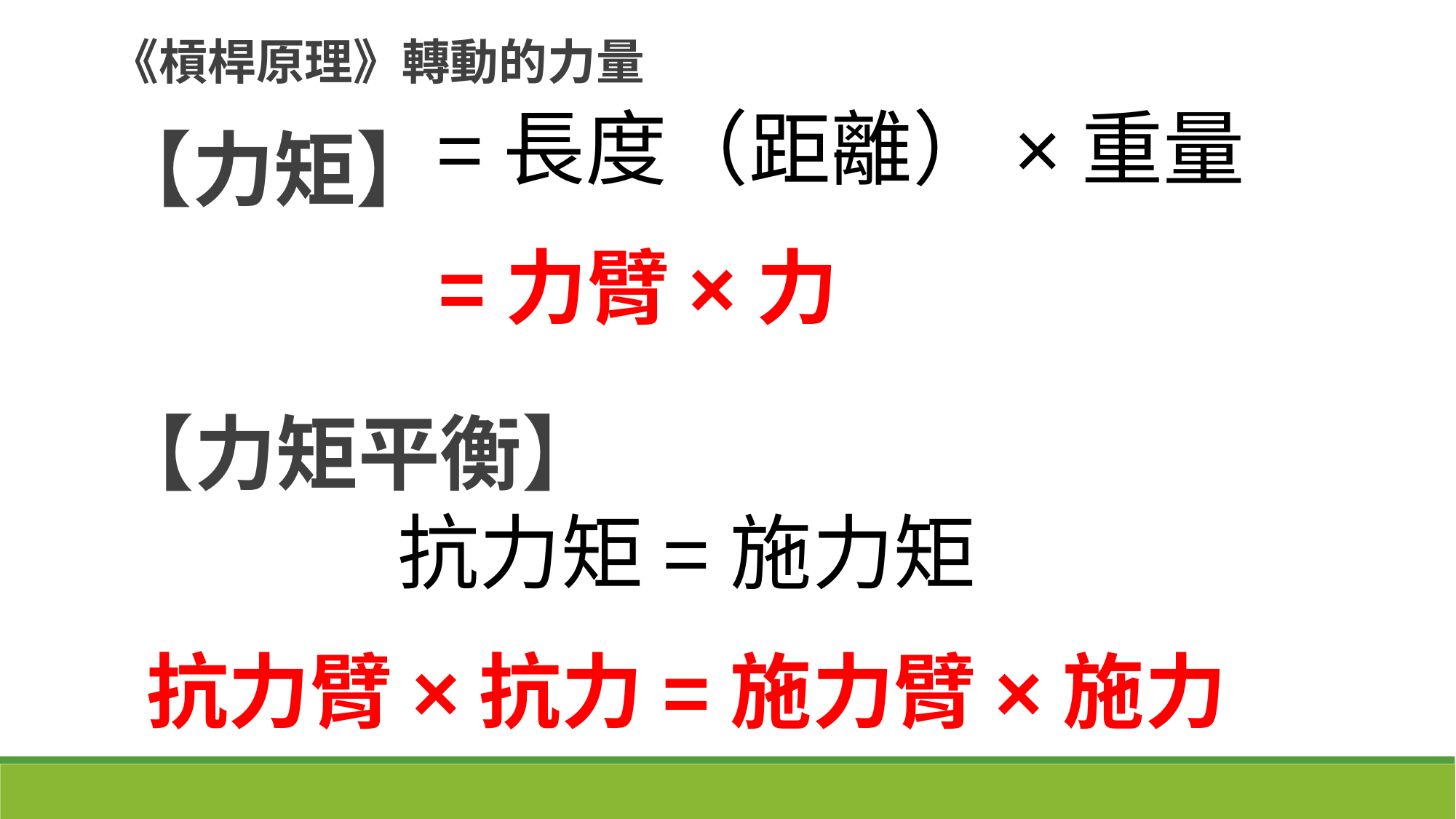

《槓桿原理》轉動的力量
【力矩】

【力矩平衡】

=長度（距離）×重量
=力臂×力
抗力矩=施力矩
抗力臂×抗力=施力臂×施力